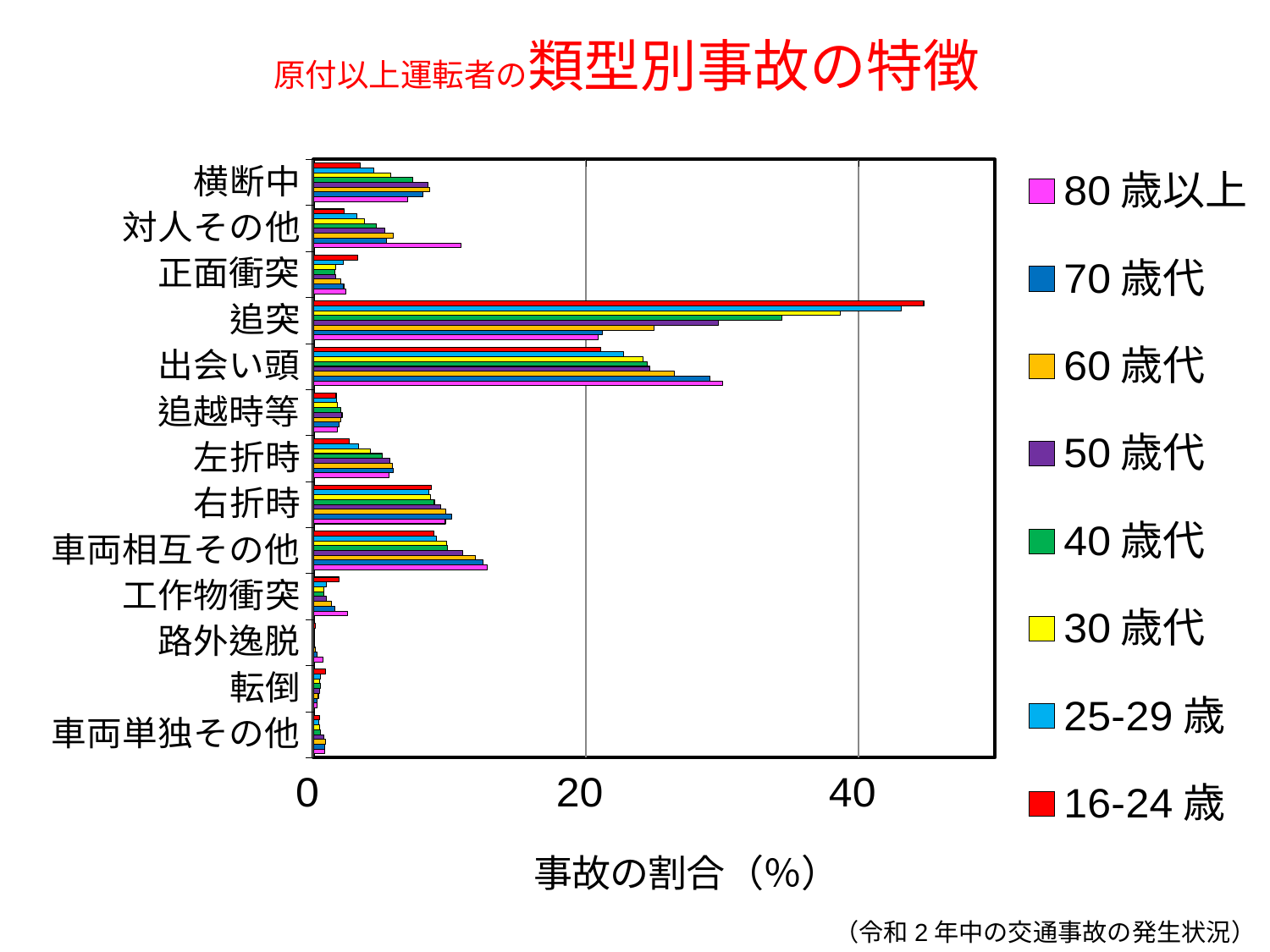

# 原付以上運転者の類型別事故の特徴

### Chart

| Category | 16-24歳 | 25-29歳 | 30歳代 | 40歳代 | 50歳代 | 60歳代 | 70歳代 | 80歳以上 |
|---|---|---|---|---|---|---|---|---|
| 横断中 | 3.456302270820364 | 4.414374445430346 | 5.699632281788271 | 7.31207114654809 | 8.391563834080241 | 8.508047824287141 | 8.055251641137856 | 6.916785206258891 |
| 対人その他 | 2.2572874658294313 | 3.1721384205856253 | 3.735242887555642 | 4.634492275846207 | 5.218444024382474 | 5.885504176102466 | 5.37472647702407 | 10.828591749644382 |
| 正面衝突 | 3.245189054591712 | 2.2005323868677906 | 1.620863170118057 | 1.5889140184766357 | 1.6226663551600364 | 2.030827671853313 | 2.223741794310722 | 2.364864864864865 |
| 追突 | 44.78577421712182 | 43.118899733806565 | 38.64186181536675 | 34.37727603787327 | 29.747467238706115 | 25.0249592129934 | 21.187089715536107 | 20.892603129445234 |
| 出会い頭 | 21.108615043169944 | 22.75510204081633 | 24.208922005031933 | 24.49687583854027 | 24.667077289042755 | 26.46163586334527 | 29.10557986870897 | 30.023115220483643 |
| 追越時等 | 1.667253092267302 | 1.712511091393079 | 1.7732726920843815 | 1.9837466937555104 | 2.1005458445723506 | 2.0016071298122577 | 1.865426695842451 | 1.7425320056899003 |
| 左折時 | 2.636208623162909 | 3.287488908606921 | 4.161021869556803 | 5.0350749415417635 | 5.634730157381646 | 5.795407504809214 | 5.861597374179431 | 5.529871977240399 |
| 右折時 | 8.64210896689853 | 8.451641526175688 | 8.617185988000774 | 8.872235212941312 | 9.340951086379373 | 9.710960138310567 | 10.12035010940919 | 9.681721194879088 |
| 車両相互その他 | 8.853222183127182 | 9.019520851818989 | 9.778401393458488 | 9.822900295166175 | 10.955121806172079 | 11.890325565539241 | 12.420678336980306 | 12.740042674253202 |
| 工作物衝突 | 1.864833410019758 | 0.9361135758651287 | 0.7886587962066963 | 0.7570820715298808 | 0.9515111611409638 | 1.3003141208269413 | 1.5754923413566742 | 2.5160028449502136 |
| 路外逸脱 | 0.12450266598099981 | 0.05767524401064773 | 0.0701567640797368 | 0.06899988500019166 | 0.10407153324979292 | 0.16071298122580174 | 0.287199124726477 | 0.6845661450924608 |
| 転倒 | 0.9039976182098681 | 0.4880212954747116 | 0.44271337333075284 | 0.5021658297236171 | 0.48425121593781195 | 0.3603866851730099 | 0.27078774617067836 | 0.2844950213371266 |
| 車両単独その他 | 0.45470538880017325 | 0.385980479148181 | 0.45722856589897426 | 0.5443324261126231 | 0.7773506361106981 | 0.8620059902111183 | 0.8233041575492341 | 0.8090327169274538 |
（令和2年中の交通事故の発生状況）